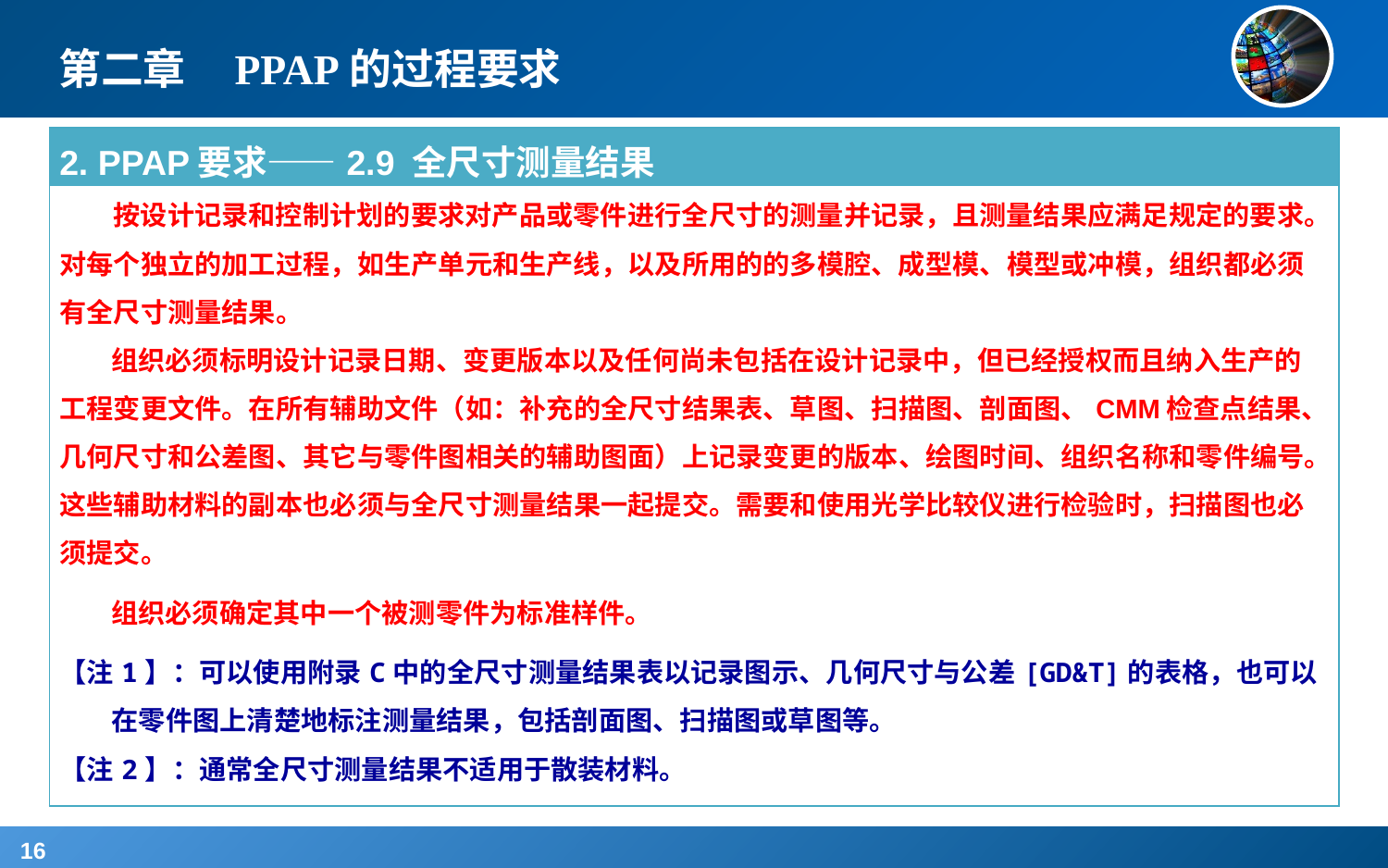

# 第二章    PPAP的过程要求
| 2. PPAP要求——2.9 全尺寸测量结果 |
| --- |
| 按设计记录和控制计划的要求对产品或零件进行全尺寸的测量并记录，且测量结果应满足规定的要求。对每个独立的加工过程，如生产单元和生产线，以及所用的的多模腔、成型模、模型或冲模，组织都必须有全尺寸测量结果。 组织必须标明设计记录日期、变更版本以及任何尚未包括在设计记录中，但已经授权而且纳入生产的工程变更文件。在所有辅助文件（如：补充的全尺寸结果表、草图、扫描图、剖面图、CMM检查点结果、几何尺寸和公差图、其它与零件图相关的辅助图面）上记录变更的版本、绘图时间、组织名称和零件编号。这些辅助材料的副本也必须与全尺寸测量结果一起提交。需要和使用光学比较仪进行检验时，扫描图也必须提交。 组织必须确定其中一个被测零件为标准样件。 【注1】：可以使用附录C中的全尺寸测量结果表以记录图示、几何尺寸与公差[GD&T]的表格，也可以在零件图上清楚地标注测量结果，包括剖面图、扫描图或草图等。 【注2】：通常全尺寸测量结果不适用于散装材料。 |